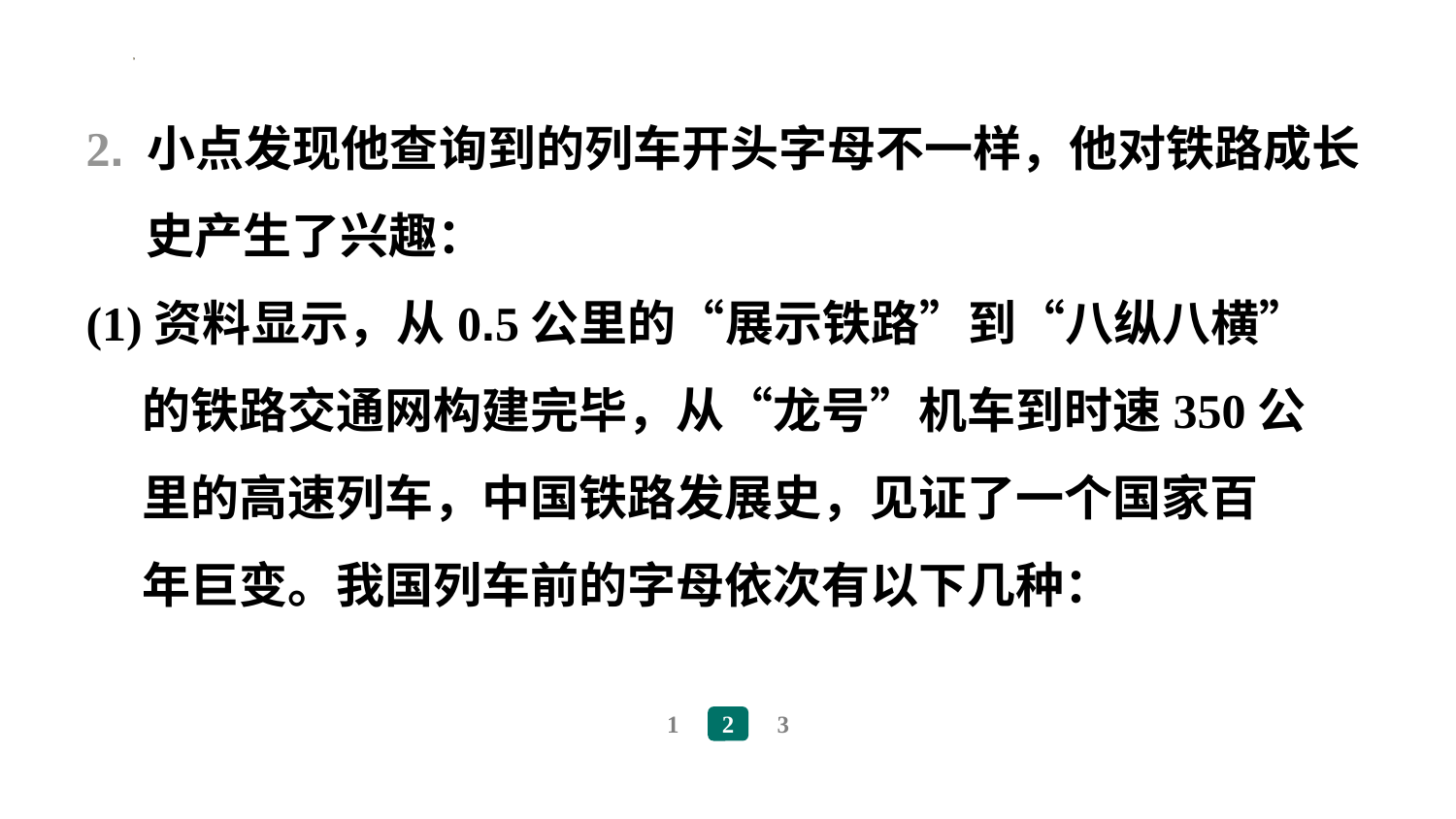

2. 小点发现他查询到的列车开头字母不一样，他对铁路成长
史产生了兴趣：
(1)资料显示，从0.5公里的“展示铁路”到“八纵八横”
的铁路交通网构建完毕，从“龙号”机车到时速350公
里的高速列车，中国铁路发展史，见证了一个国家百
年巨变。我国列车前的字母依次有以下几种：
2
3
1